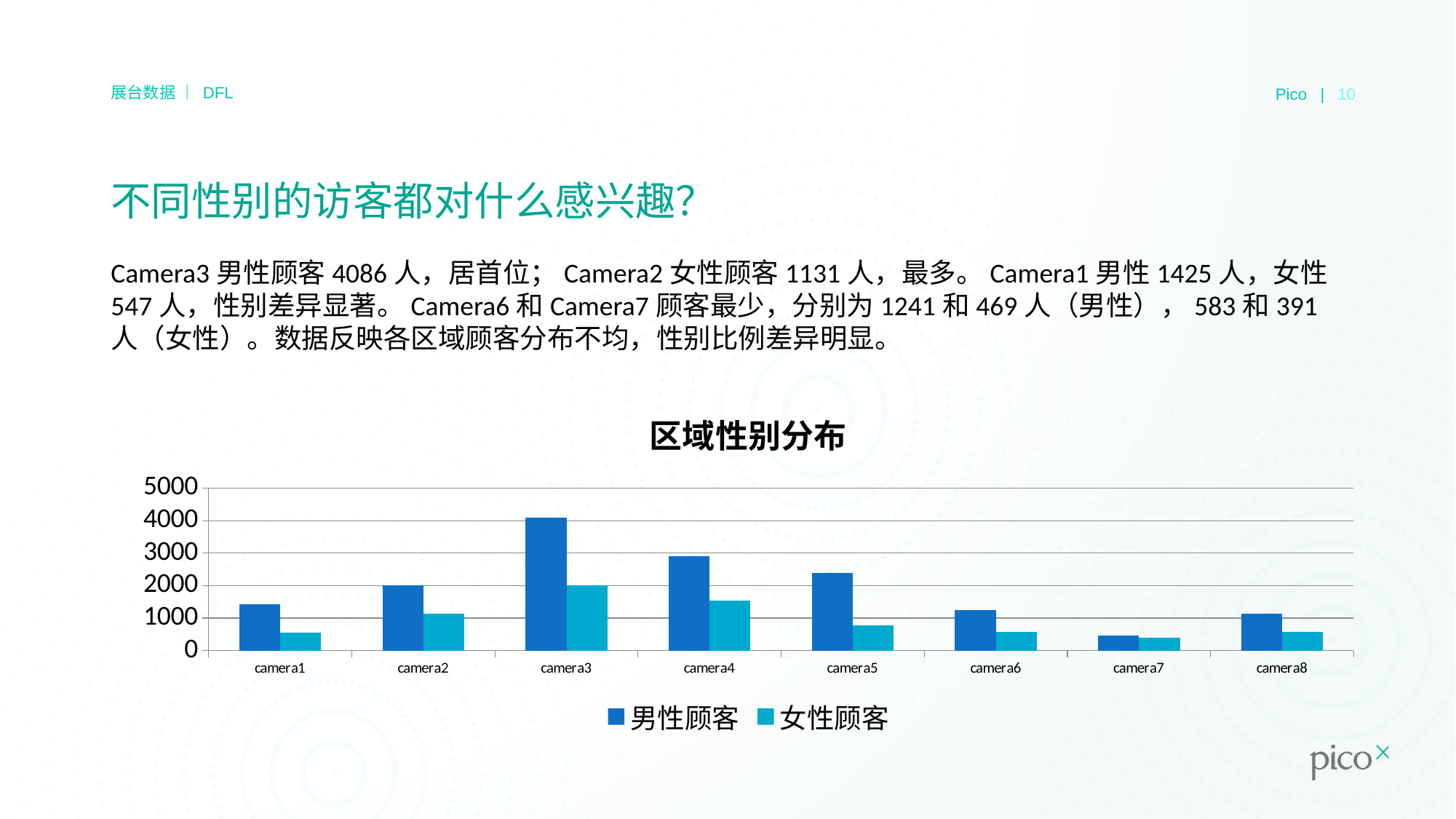

Pico   |
10
展台数据 ｜ DFL
# 不同性别的访客都对什么感兴趣？
Camera3男性顾客4086人，居首位；Camera2女性顾客1131人，最多。Camera1男性1425人，女性547人，性别差异显著。Camera6和Camera7顾客最少，分别为1241和469人（男性），583和391人（女性）。数据反映各区域顾客分布不均，性别比例差异明显。

### Chart: 区域性别分布

| Category | 男性顾客 | 女性顾客 |
|---|---|---|
| camera1 | 1425.0 | 547.0 |
| camera2 | 2000.0 | 1131.0 |
| camera3 | 4086.0 | 2015.0 |
| camera4 | 2899.0 | 1528.0 |
| camera5 | 2392.0 | 773.0 |
| camera6 | 1241.0 | 583.0 |
| camera7 | 469.0 | 391.0 |
| camera8 | 1143.0 | 578.0 |